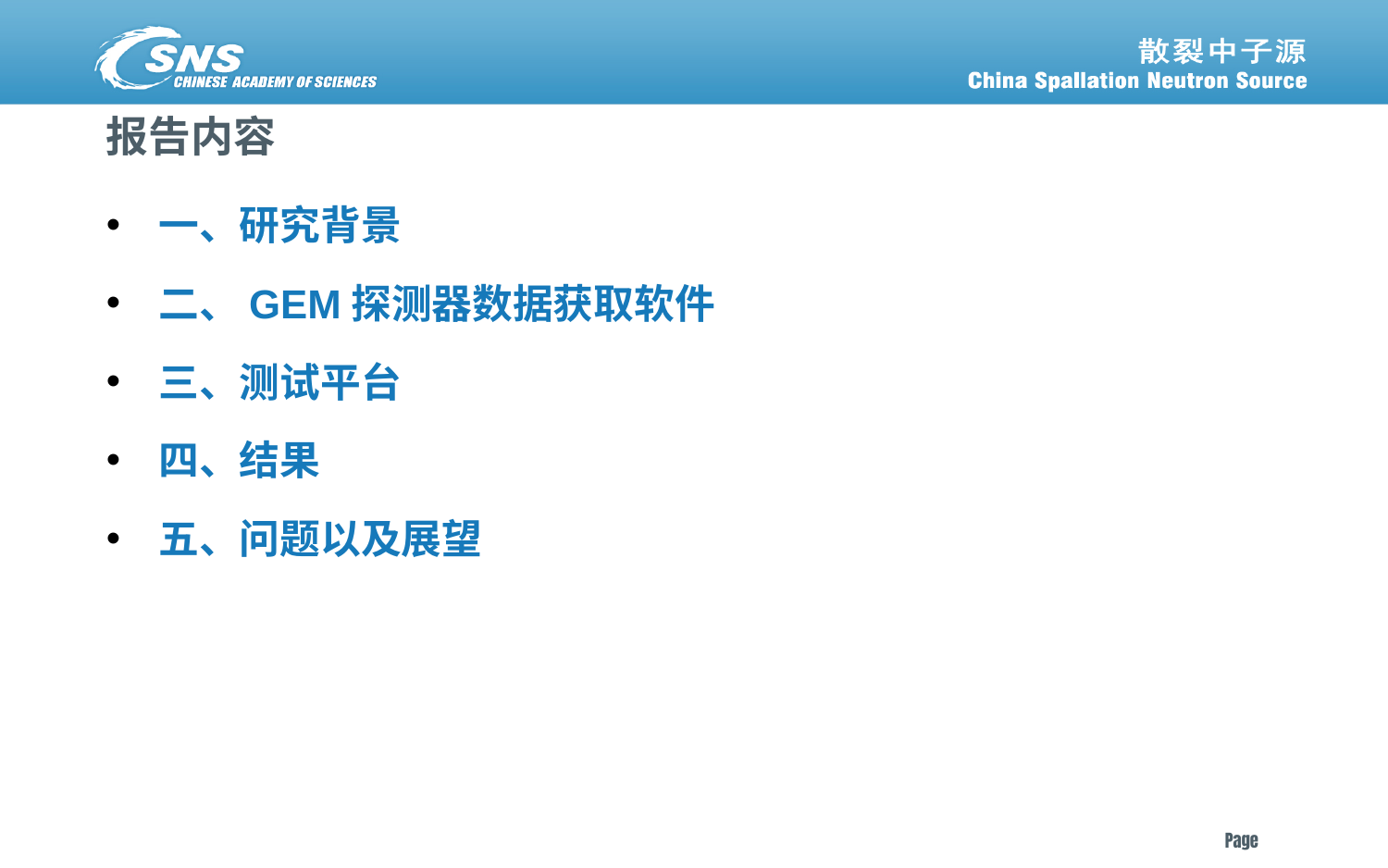

# 报告内容
一、研究背景
二、GEM探测器数据获取软件
三、测试平台
四、结果
五、问题以及展望